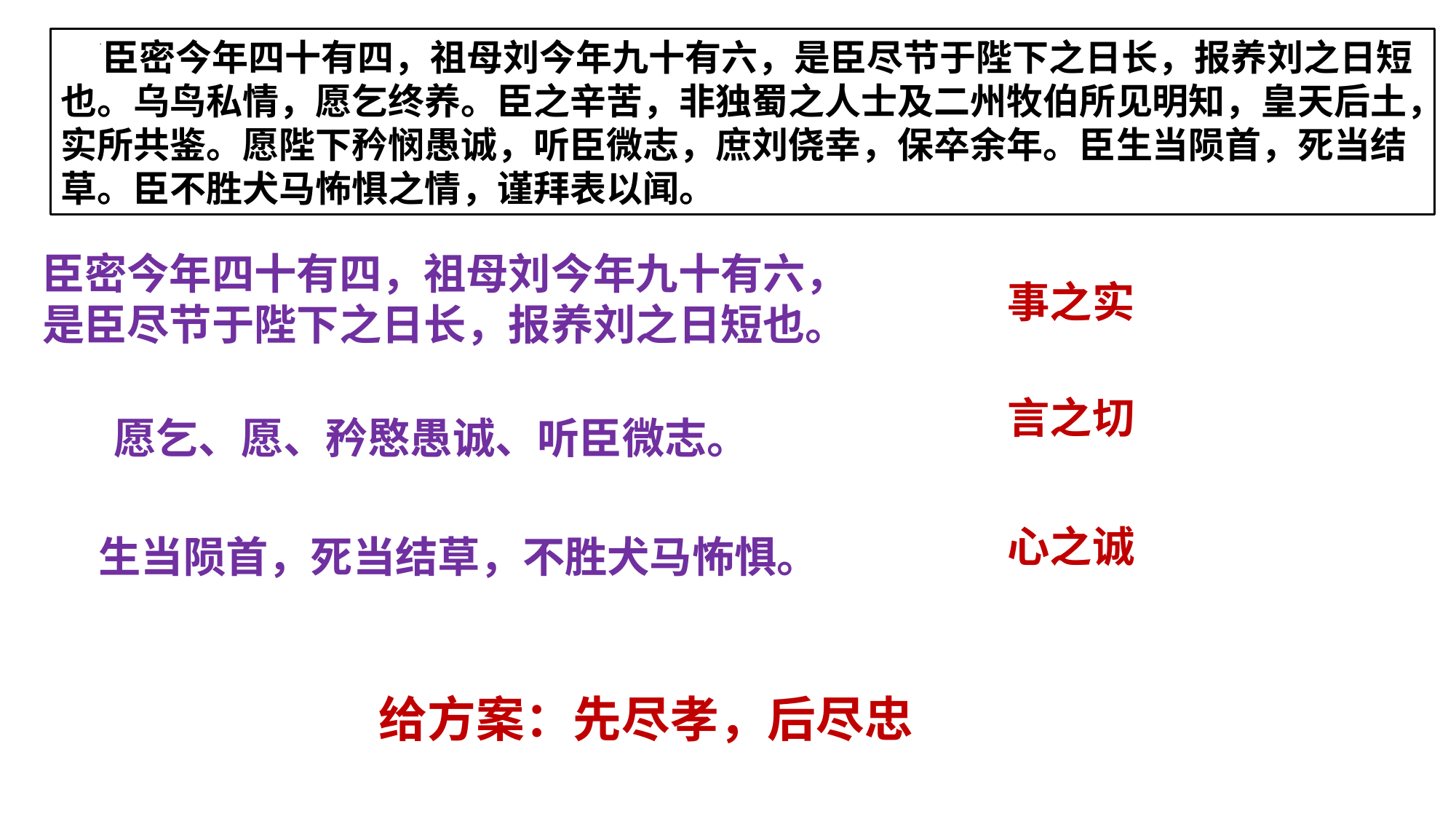

臣密今年四十有四，祖母刘今年九十有六，是臣尽节于陛下之日长，报养刘之日短也。乌鸟私情，愿乞终养。臣之辛苦，非独蜀之人士及二州牧伯所见明知，皇天后土，实所共鉴。愿陛下矜悯愚诚，听臣微志，庶刘侥幸，保卒余年。臣生当陨首，死当结草。臣不胜犬马怖惧之情，谨拜表以闻。
臣密今年四十有四，祖母刘今年九十有六，是臣尽节于陛下之日长，报养刘之日短也。
事之实
言之切
愿乞、愿、矜愍愚诚、听臣微志。
心之诚
生当陨首，死当结草，不胜犬马怖惧。
给方案：先尽孝，后尽忠